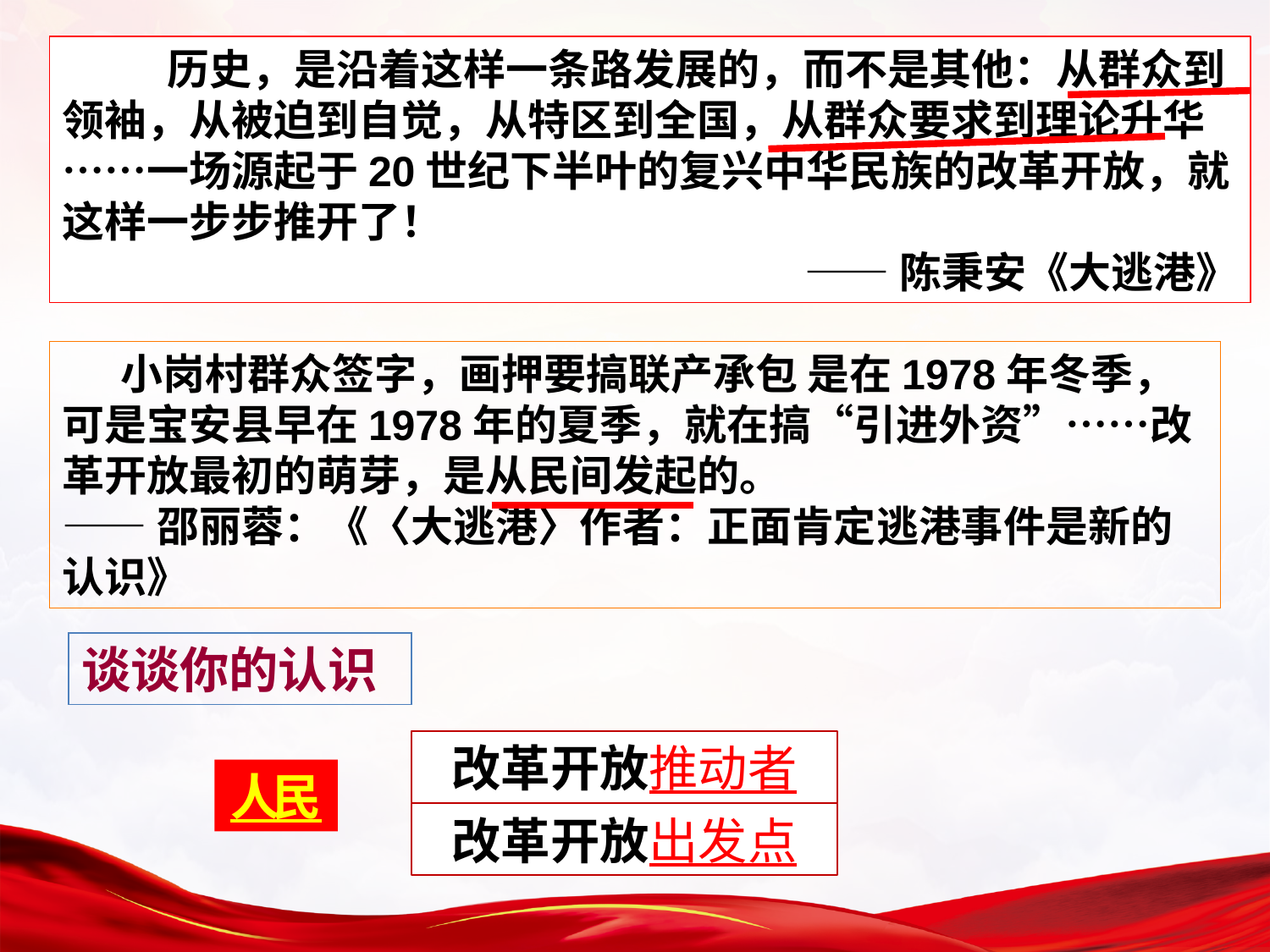

历史，是沿着这样一条路发展的，而不是其他：从群众到领袖，从被迫到自觉，从特区到全国，从群众要求到理论升华……一场源起于20世纪下半叶的复兴中华民族的改革开放，就这样一步步推开了！
——陈秉安《大逃港》
      小岗村群众签字，画押要搞联产承包 是在1978年冬季，可是宝安县早在1978年的夏季，就在搞“引进外资”……改革开放最初的萌芽，是从民间发起的。
——邵丽蓉：《〈大逃港〉作者：正面肯定逃港事件是新的认识》
谈谈你的认识
改革开放推动者
人民
改革开放出发点